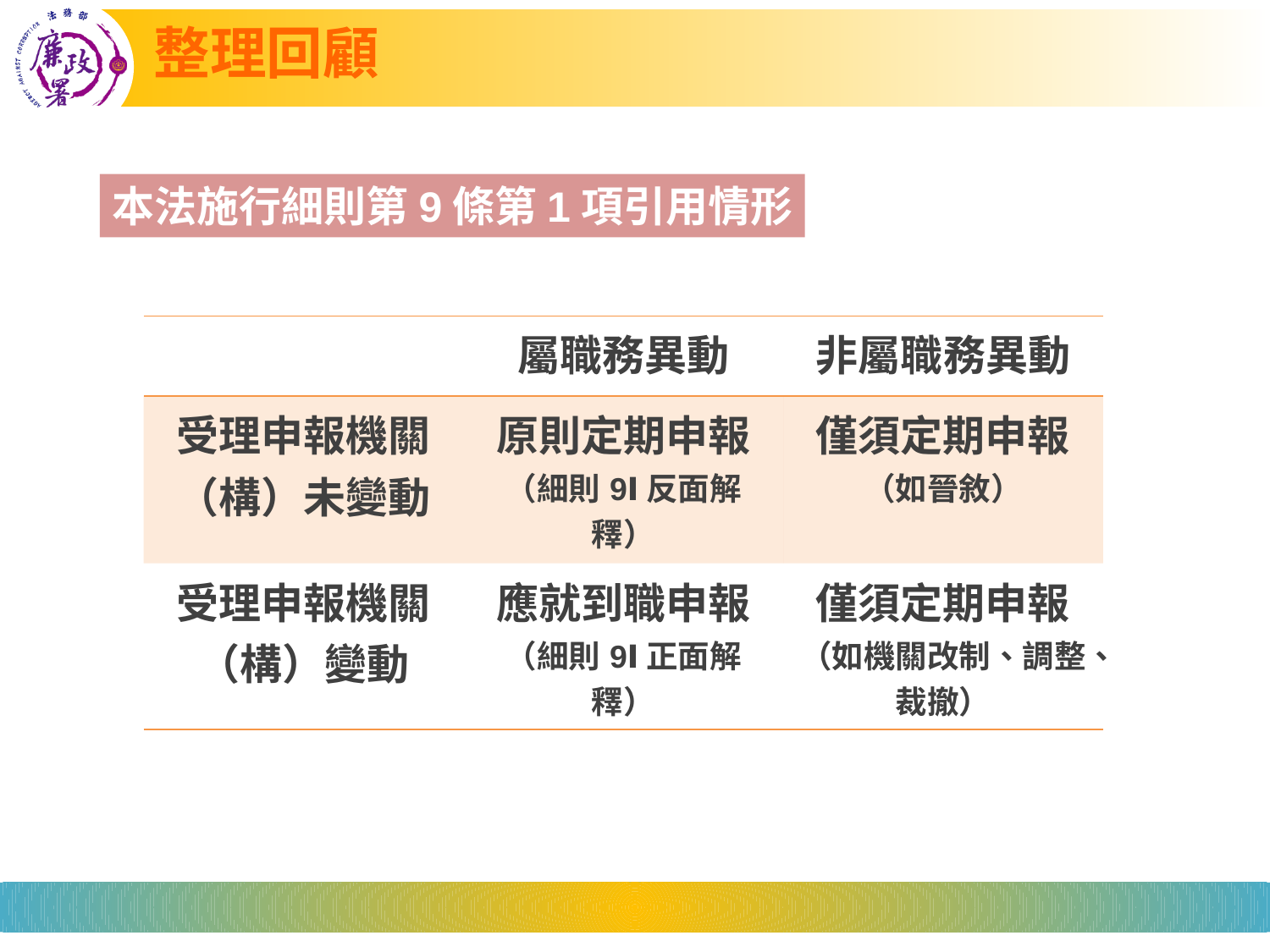

# 整理回顧
本法施行細則第9條第1項引用情形
|  | 屬職務異動 | 非屬職務異動 |
| --- | --- | --- |
| 受理申報機關（構）未變動 | 原則定期申報（細則9Ⅰ反面解釋） | 僅須定期申報（如晉敘） |
| 受理申報機關（構）變動 | 應就到職申報（細則9Ⅰ正面解釋） | 僅須定期申報（如機關改制、調整、裁撤） |